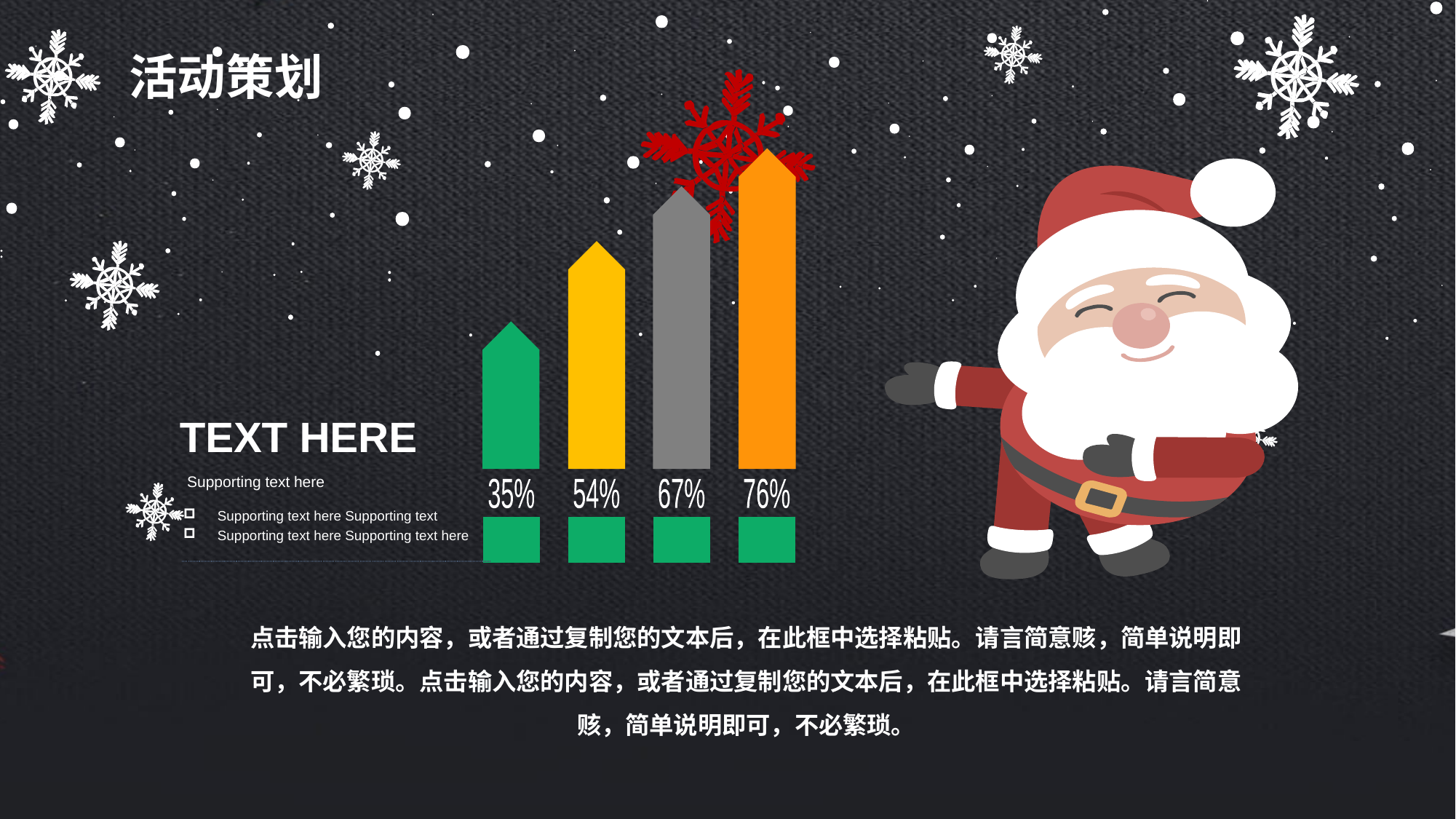

活动策划

TEXT HERE
Supporting text here
35%
54%
67%
76%
Supporting text here Supporting text
Supporting text here Supporting text here

点击输入您的内容，或者通过复制您的文本后，在此框中选择粘贴。请言简意赅，简单说明即可，不必繁琐。点击输入您的内容，或者通过复制您的文本后，在此框中选择粘贴。请言简意赅，简单说明即可，不必繁琐。